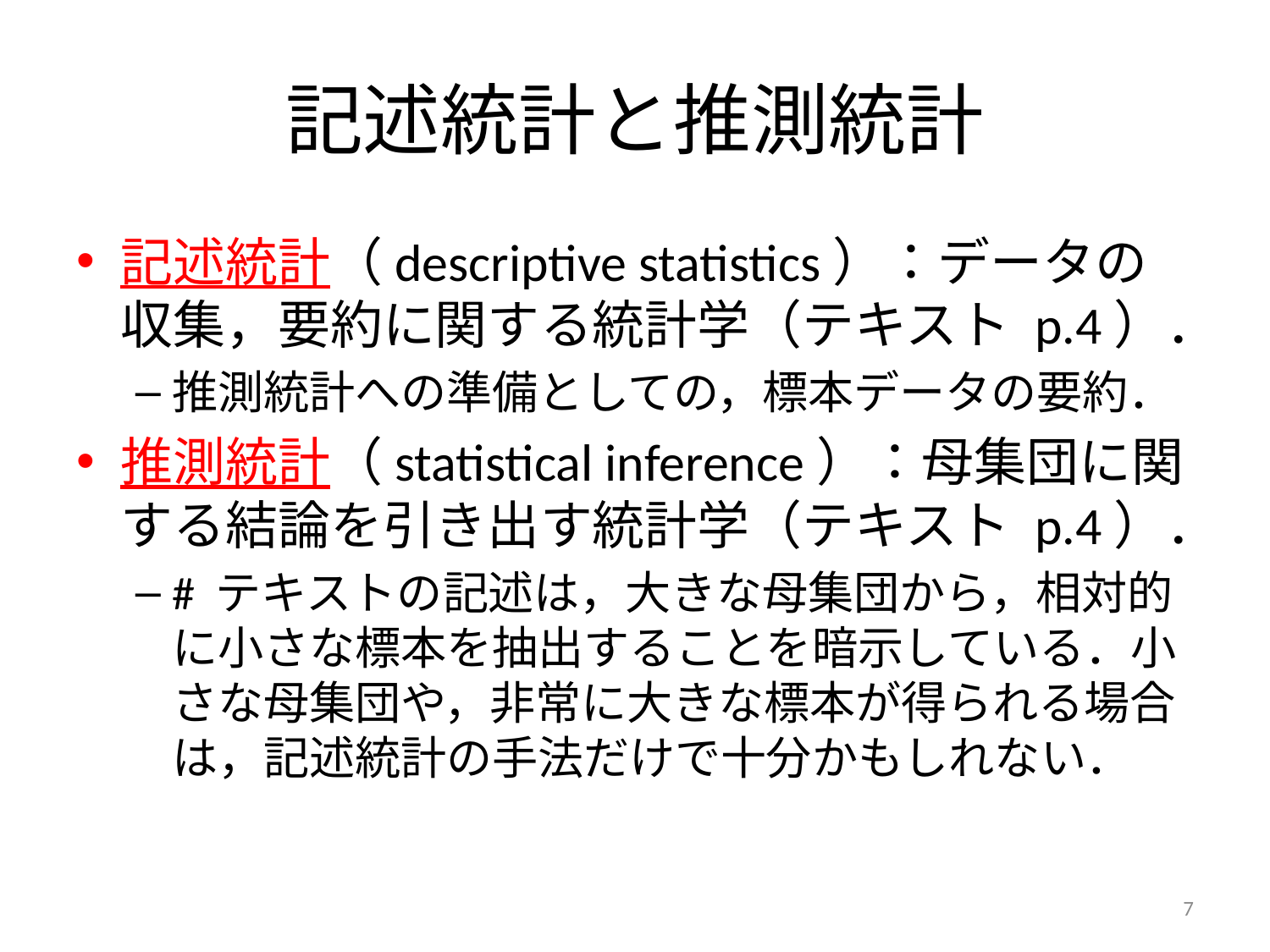

# 記述統計と推測統計
記述統計（descriptive statistics）：データの収集，要約に関する統計学（テキスト p.4）．
推測統計への準備としての，標本データの要約．
推測統計（statistical inference）：母集団に関する結論を引き出す統計学（テキスト p.4）．
# テキストの記述は，大きな母集団から，相対的に小さな標本を抽出することを暗示している．小さな母集団や，非常に大きな標本が得られる場合は，記述統計の手法だけで十分かもしれない．
7